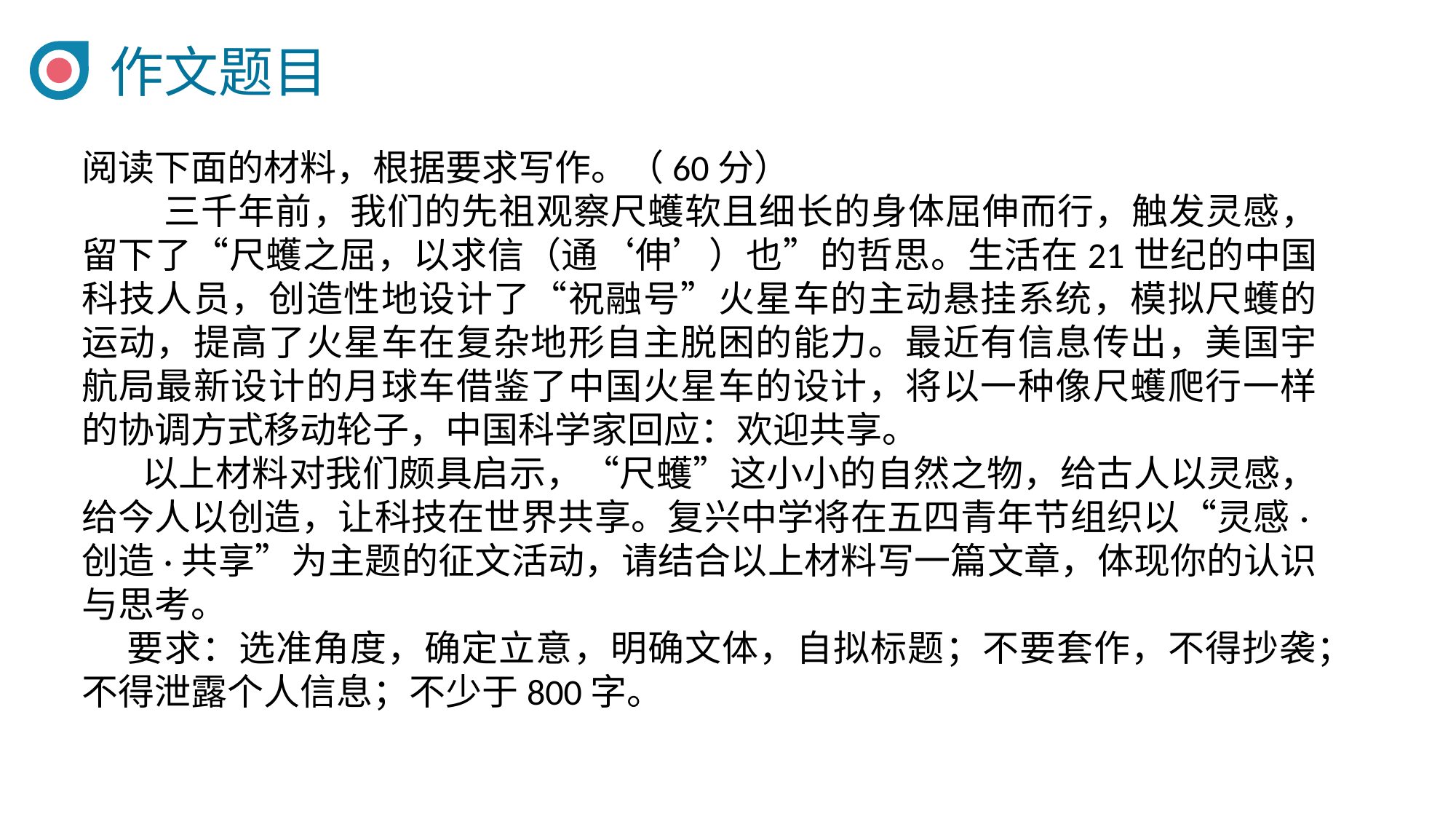

作文题目

阅读下面的材料，根据要求写作。（60分）
        三千年前，我们的先祖观察尺蠖软且细长的身体屈伸而行，触发灵感，留下了“尺蠖之屈，以求信（通‘伸’）也”的哲思。生活在21世纪的中国科技人员，创造性地设计了“祝融号”火星车的主动悬挂系统，模拟尺蠖的运动，提高了火星车在复杂地形自主脱困的能力。最近有信息传出，美国宇航局最新设计的月球车借鉴了中国火星车的设计，将以一种像尺蠖爬行一样的协调方式移动轮子，中国科学家回应：欢迎共享。
      以上材料对我们颇具启示，“尺蠖”这小小的自然之物，给古人以灵感，给今人以创造，让科技在世界共享。复兴中学将在五四青年节组织以“灵感·创造·共享”为主题的征文活动，请结合以上材料写一篇文章，体现你的认识与思考。
    要求：选准角度，确定立意，明确文体，自拟标题；不要套作，不得抄袭；不得泄露个人信息；不少于800字。